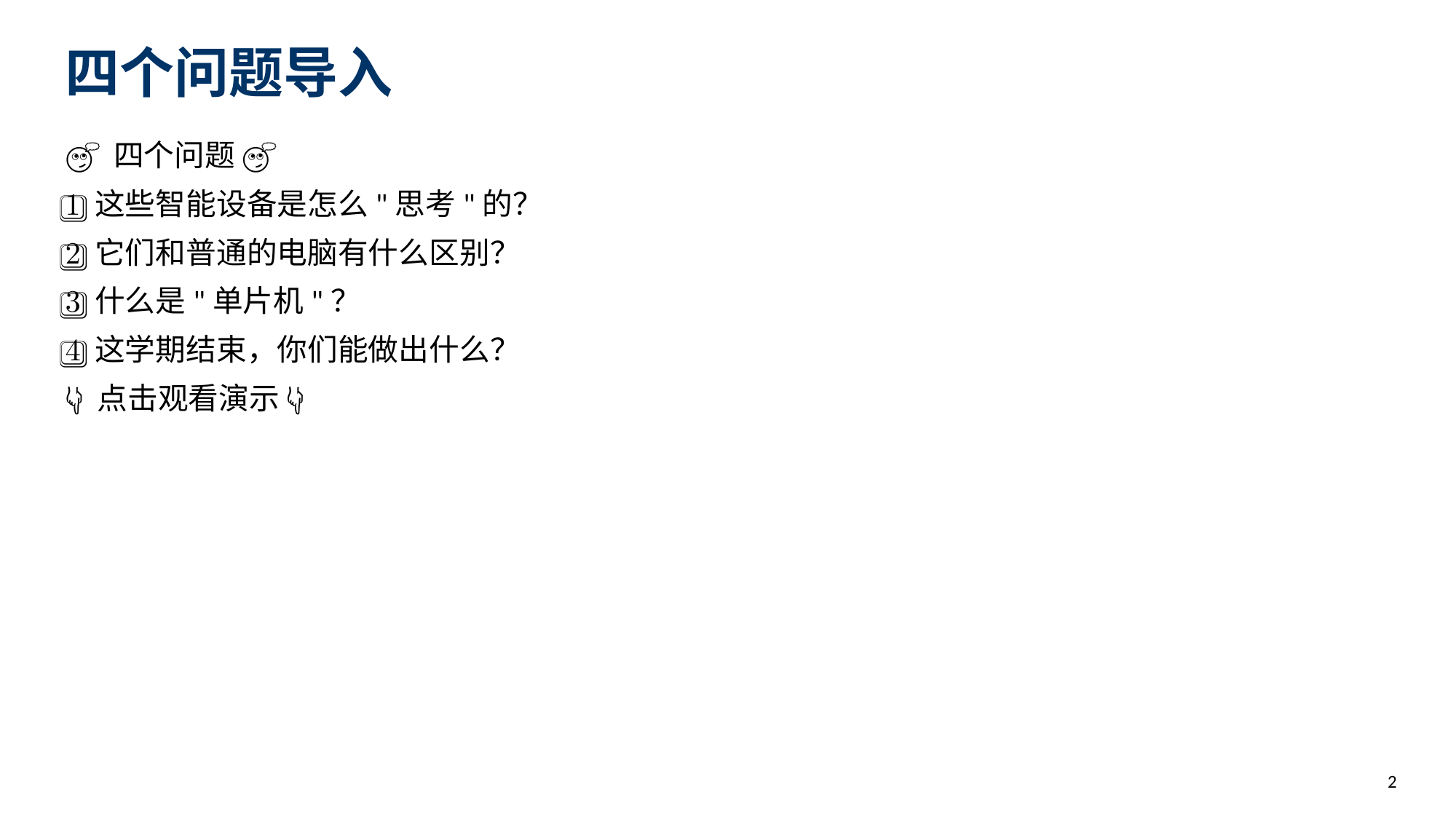

四个问题导入
🤔 四个问题 🤔
1️⃣ 这些智能设备是怎么"思考"的？
2️⃣ 它们和普通的电脑有什么区别？
3️⃣ 什么是"单片机"？
4️⃣ 这学期结束，你们能做出什么？
👇 点击观看演示 👇
2